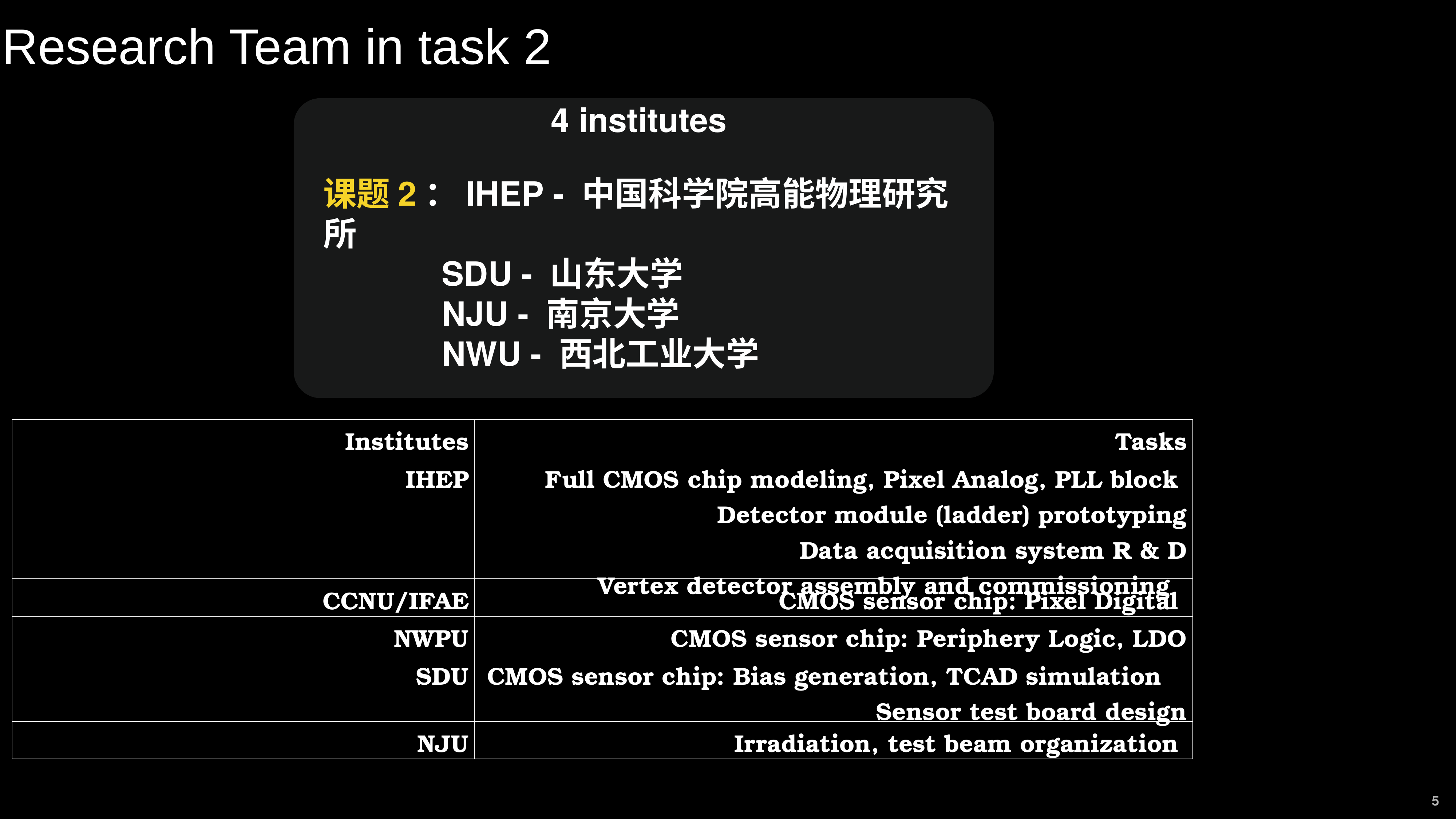

# Research Team in task 2
4 institutes

课题2：IHEP - 中国科学院高能物理研究所
 SDU - 山东大学
 NJU - 南京大学
 NWU - 西北工业大学

| Institutes | Tasks |
| --- | --- |
| IHEP | Full CMOS chip modeling, Pixel Analog, PLL block Detector module (ladder) prototyping Data acquisition system R & D Vertex detector assembly and commissioning |
| CCNU/IFAE | CMOS sensor chip: Pixel Digital |
| NWPU | CMOS sensor chip: Periphery Logic, LDO |
| SDU | CMOS sensor chip: Bias generation, TCAD simulation Sensor test board design |
| NJU | Irradiation, test beam organization |

5